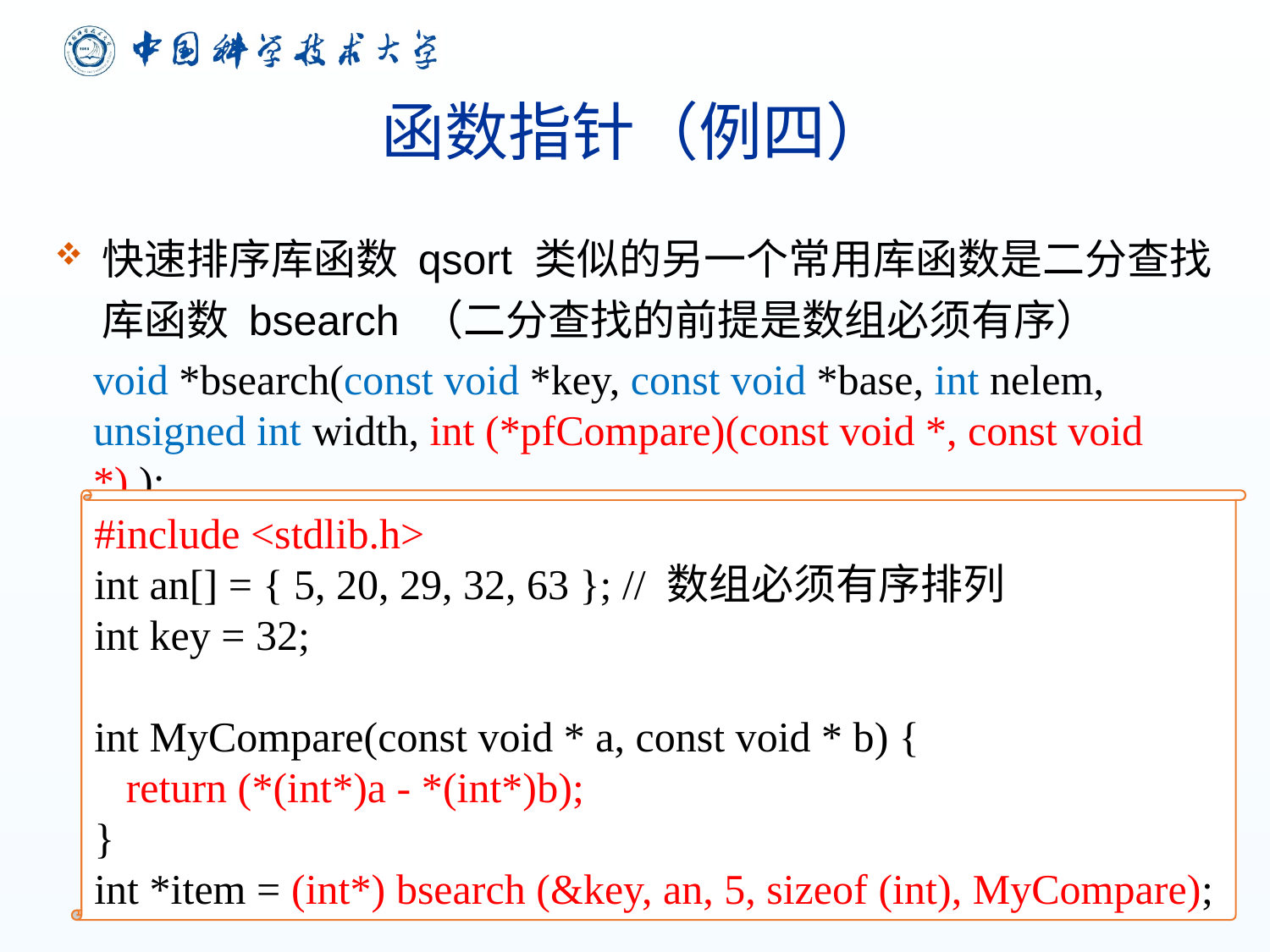

# 函数指针（例四）
快速排序库函数 qsort 类似的另一个常用库函数是二分查找库函数 bsearch （二分查找的前提是数组必须有序）

void *bsearch(const void *key, const void *base, int nelem, unsigned int width, int (*pfCompare)(const void *, const void *) );
#include <stdlib.h>
int an[] = { 5, 20, 29, 32, 63 }; // 数组必须有序排列
int key = 32;

int MyCompare(const void * a, const void * b) {
   return (*(int*)a - *(int*)b);
}
int *item = (int*) bsearch (&key, an, 5, sizeof (int), MyCompare);